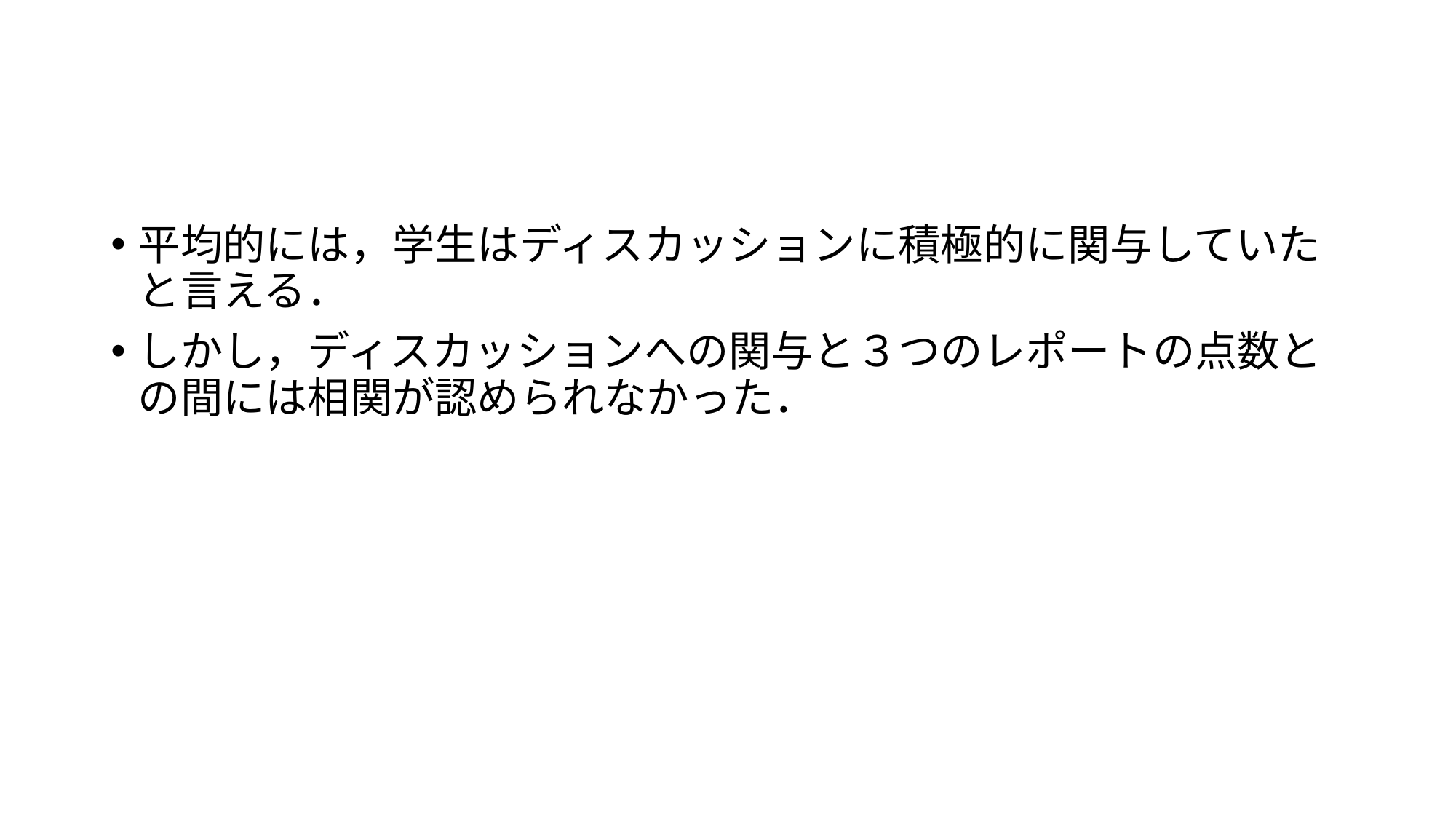

#
平均的には，学生はディスカッションに積極的に関与していたと言える．
しかし，ディスカッションへの関与と３つのレポートの点数との間には相関が認められなかった．